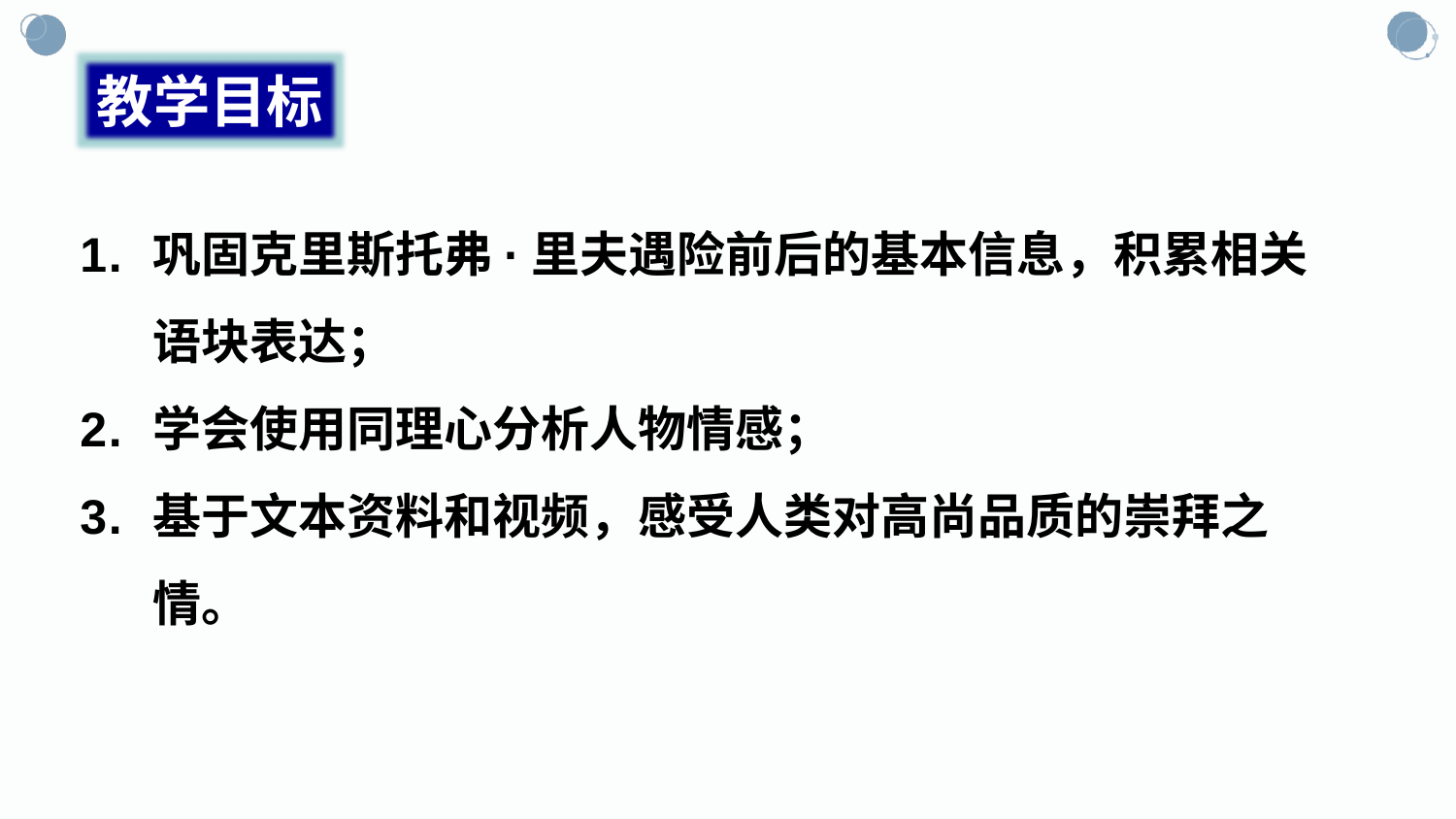

教学目标
巩固克里斯托弗·里夫遇险前后的基本信息，积累相关语块表达；
学会使用同理心分析人物情感；
基于文本资料和视频，感受人类对高尚品质的崇拜之情。